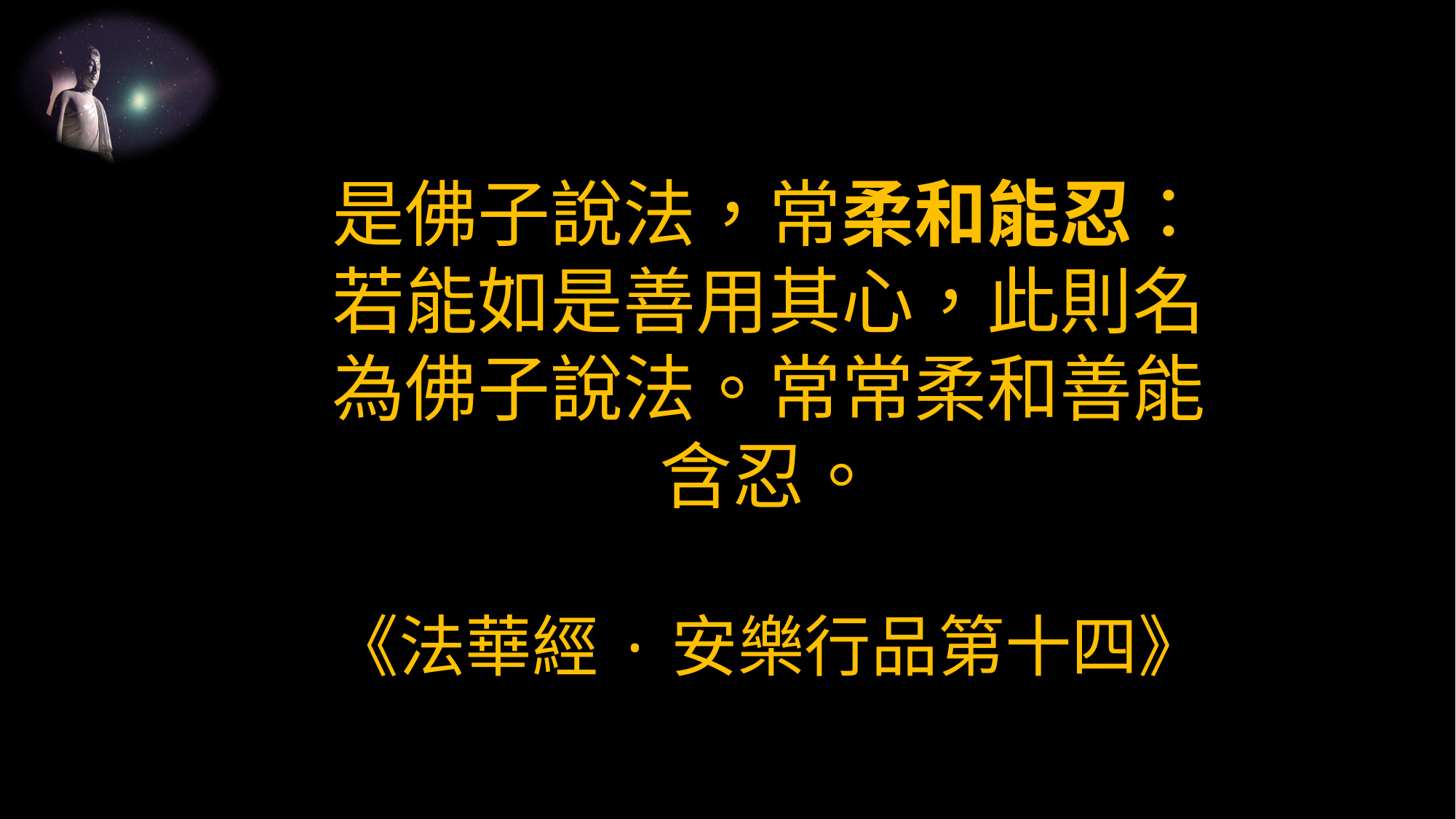

是佛子說法，常柔和能忍：若能如是善用其心，此則名為佛子說法。常常柔和善能含忍。

《法華經·安樂行品第十四》